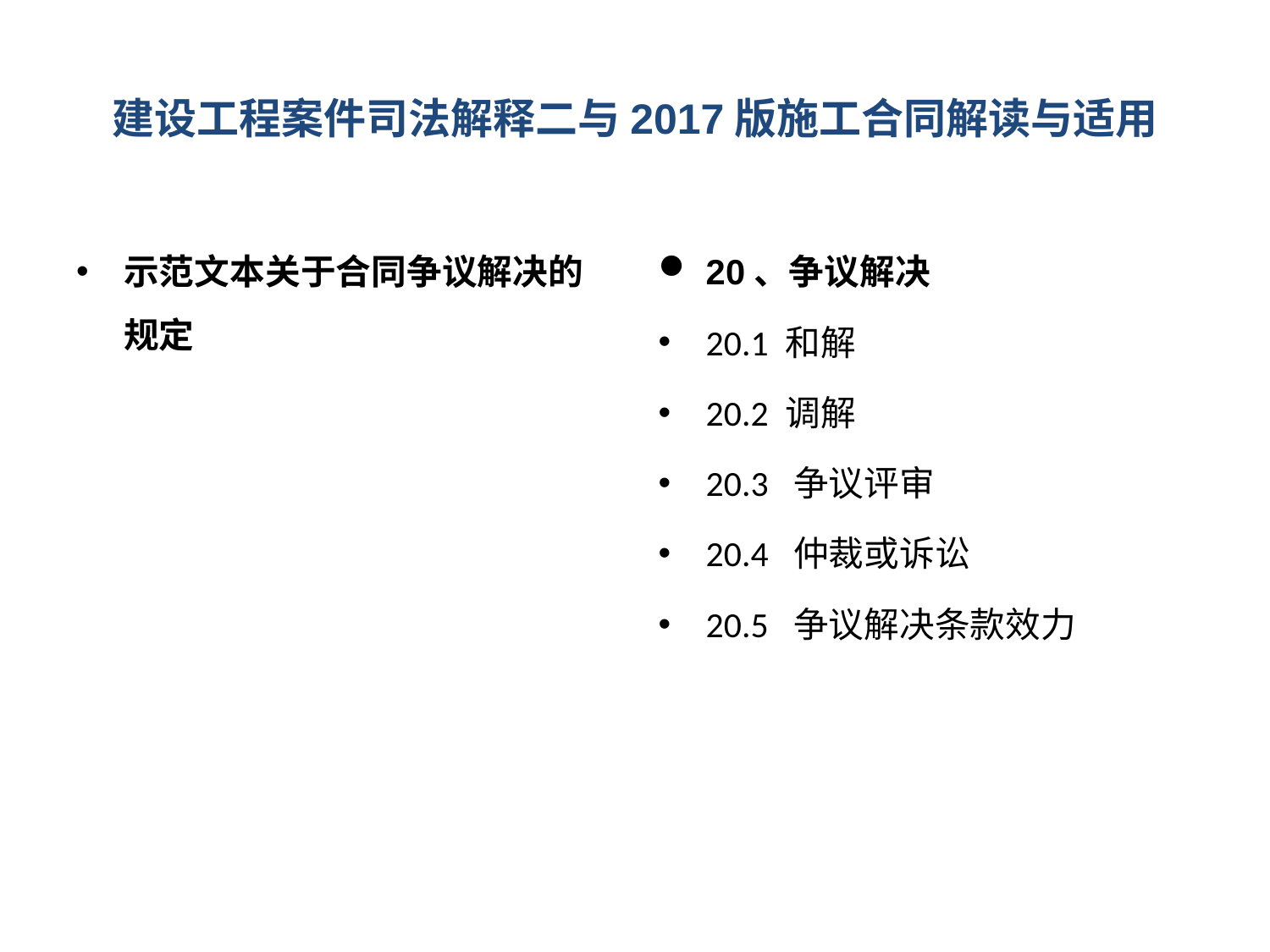

# 建设工程案件司法解释二与2017版施工合同解读与适用
示范文本关于合同争议解决的规定
20、争议解决
20.1 和解
20.2 调解
20.3  争议评审
20.4  仲裁或诉讼
20.5  争议解决条款效力
59